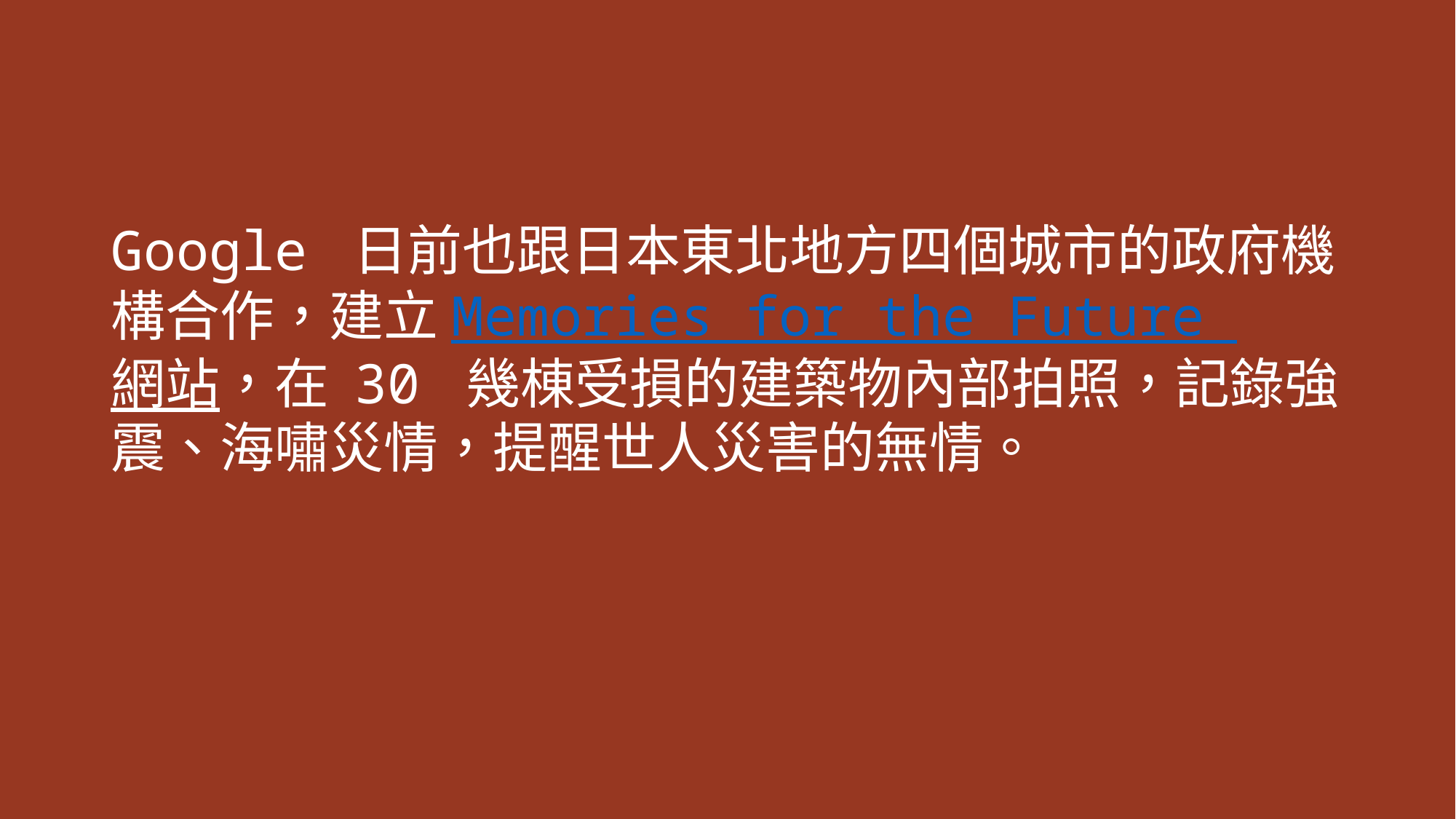

Google 日前也跟日本東北地方四個城市的政府機構合作，建立Memories for the Future 網站，在 30 幾棟受損的建築物內部拍照，記錄強震、海嘯災情，提醒世人災害的無情。